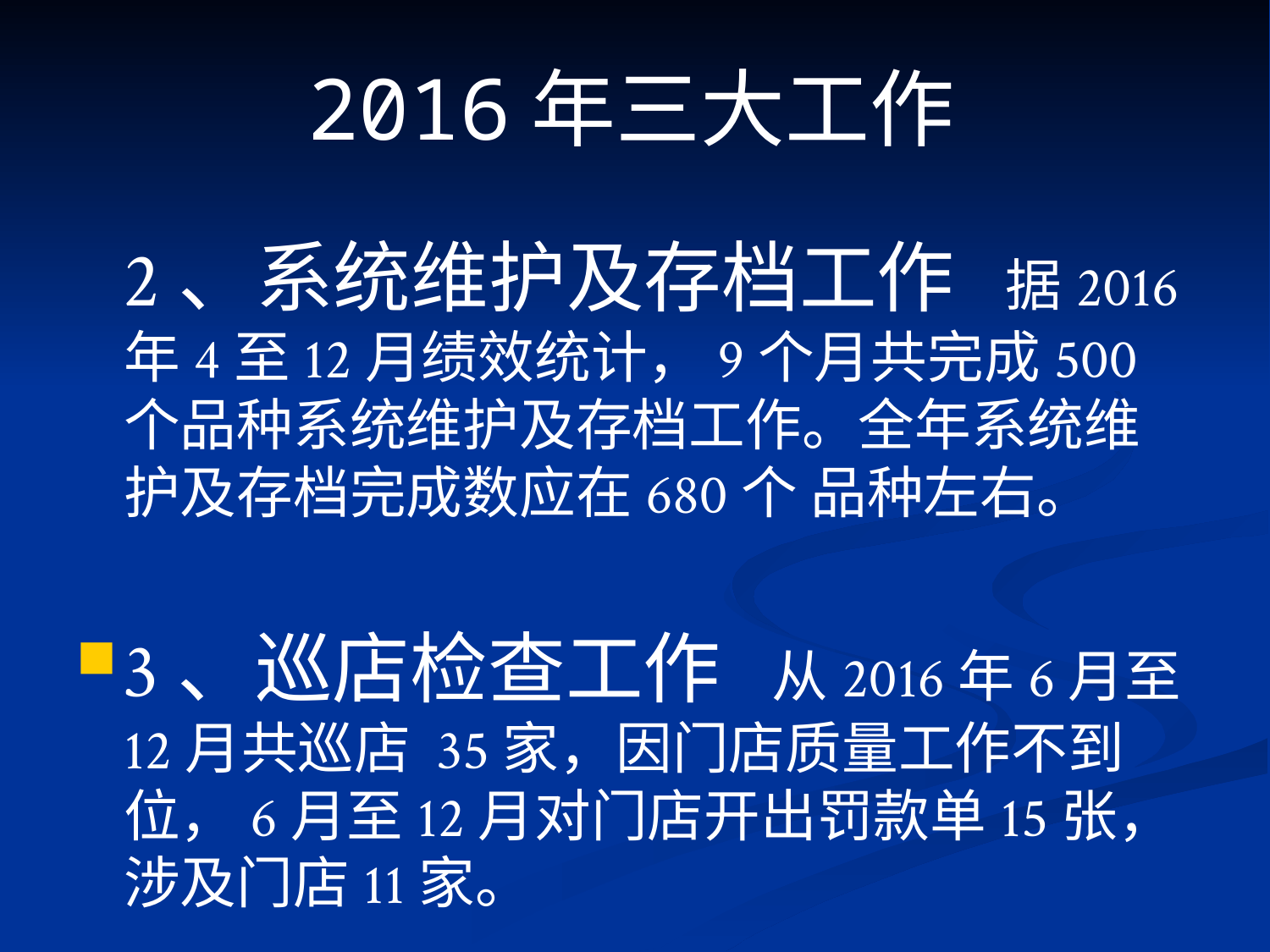

# 2016年三大工作
   2、系统维护及存档工作    据2016年4至12月绩效统计，9个月共完成500个品种系统维护及存档工作。全年系统维护及存档完成数应在680个 品种左右。

3、巡店检查工作    从2016年6月至12月共巡店 35家，因门店质量工作不到位，6月至12月对门店开出罚款单15张，涉及门店11家。